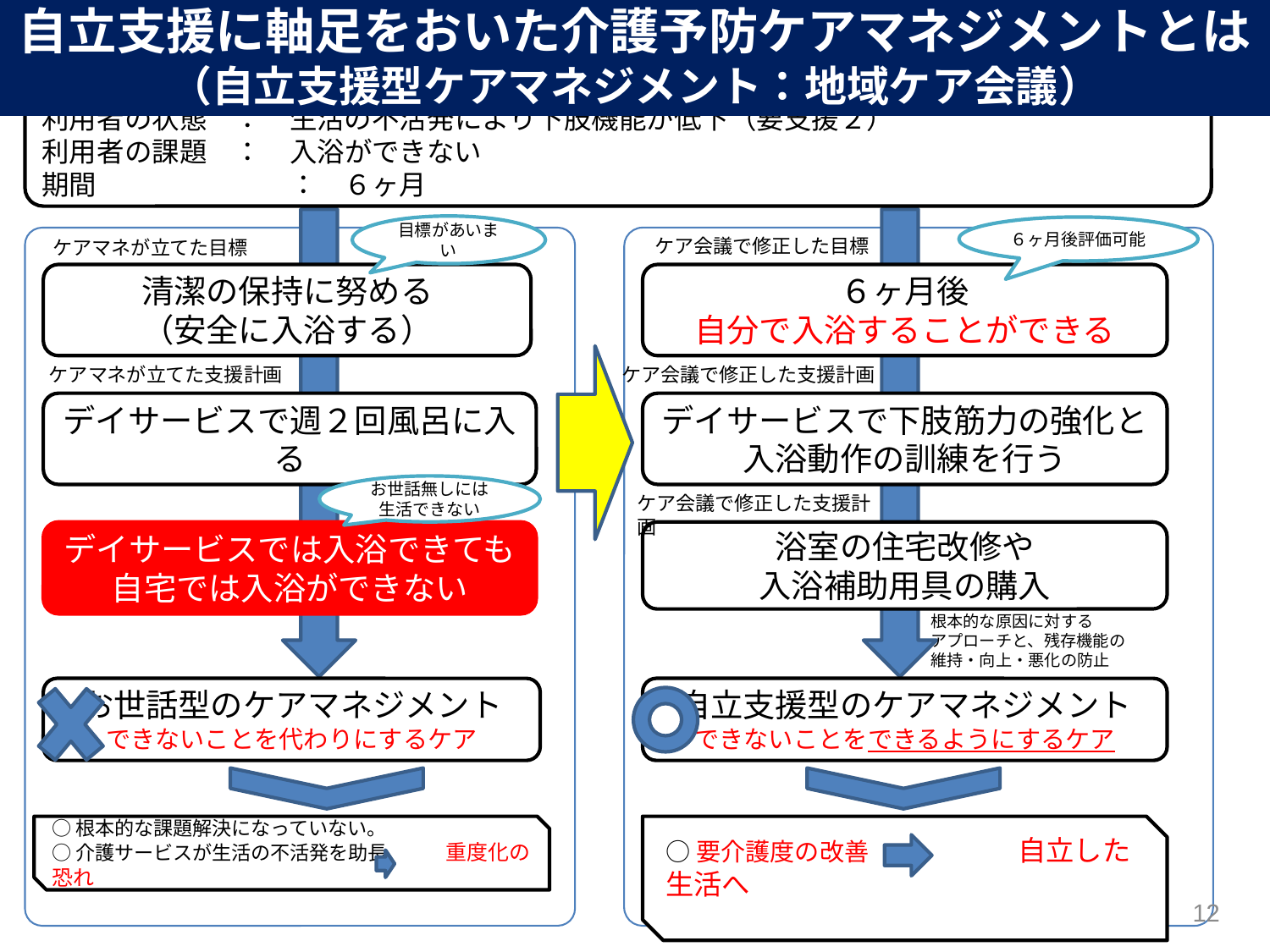

自立支援に軸足をおいた介護予防ケアマネジメントとは
（自立支援型ケアマネジメント：地域ケア会議）
利用者の状態　：　生活の不活発により下肢機能が低下（要支援２）
利用者の課題　：　入浴ができない
期間　　　　　　　：　６ヶ月

目標があいまい
６ヶ月後評価可能

ケア会議で修正した目標

ケアマネが立てた目標
清潔の保持に努める
（安全に入浴する）
６ヶ月後
自分で入浴することができる

ケアマネが立てた支援計画
ケア会議で修正した支援計画
デイサービスで週２回風呂に入る
デイサービスで下肢筋力の強化と
入浴動作の訓練を行う
お世話無しには
生活できない
ケア会議で修正した支援計画
デイサービスでは入浴できても
自宅では入浴ができない
浴室の住宅改修や
入浴補助用具の購入
根本的な原因に対する
アプローチと、残存機能の
維持・向上・悪化の防止

お世話型のケアマネジメント
できないことを代わりにするケア
自立支援型のケアマネジメント
できないことをできるようにするケア

○根本的な課題解決になっていない。
○介護サービスが生活の不活発を助長　　　重度化の恐れ
○要介護度の改善　　　　　　自立した生活へ

12